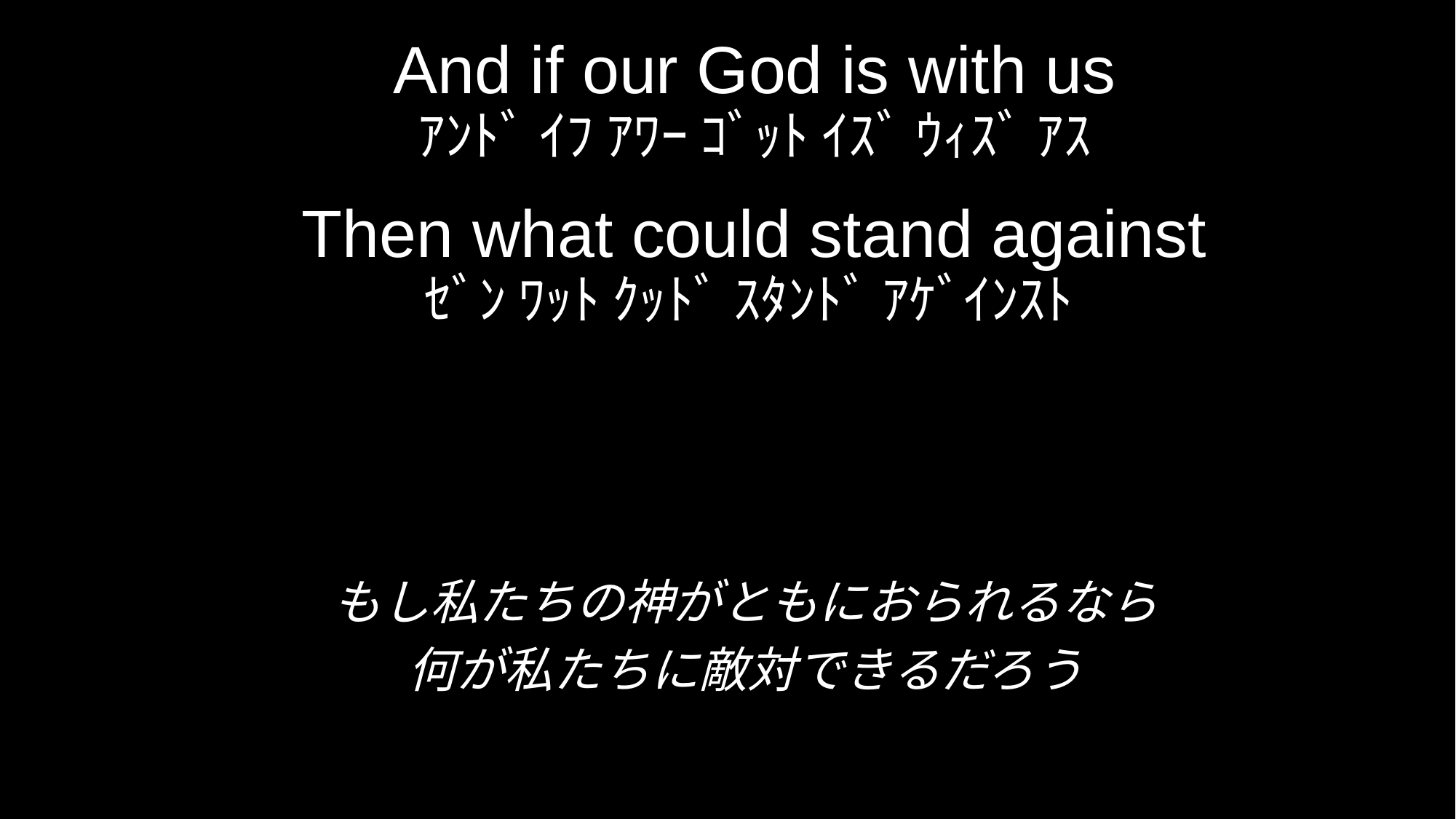

# And if our God is with us ｱﾝﾄﾞ ｲﾌ ｱﾜｰ ｺﾞｯﾄ ｲｽﾞ ｳｨｽﾞ ｱｽ Then what could stand against ｾﾞﾝ ﾜｯﾄ ｸｯﾄﾞ ｽﾀﾝﾄﾞ ｱｹﾞｲﾝｽﾄ
もし私たちの神がともにおられるなら
何が私たちに敵対できるだろう